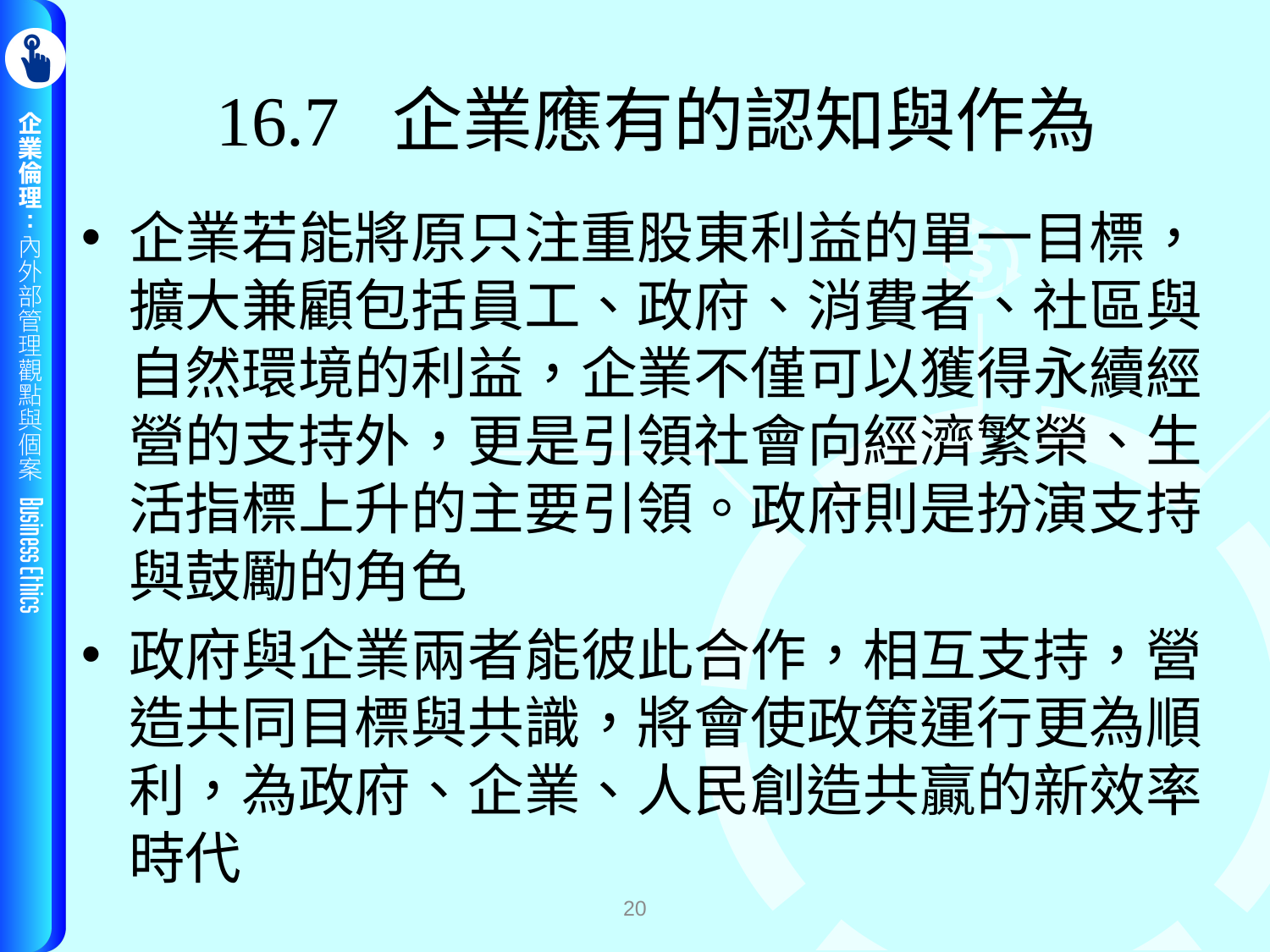

# 16.7  企業應有的認知與作為
企業若能將原只注重股東利益的單一目標，擴大兼顧包括員工、政府、消費者、社區與自然環境的利益，企業不僅可以獲得永續經營的支持外，更是引領社會向經濟繁榮、生活指標上升的主要引領。政府則是扮演支持與鼓勵的角色
政府與企業兩者能彼此合作，相互支持，營造共同目標與共識，將會使政策運行更為順利，為政府、企業、人民創造共贏的新效率時代
20